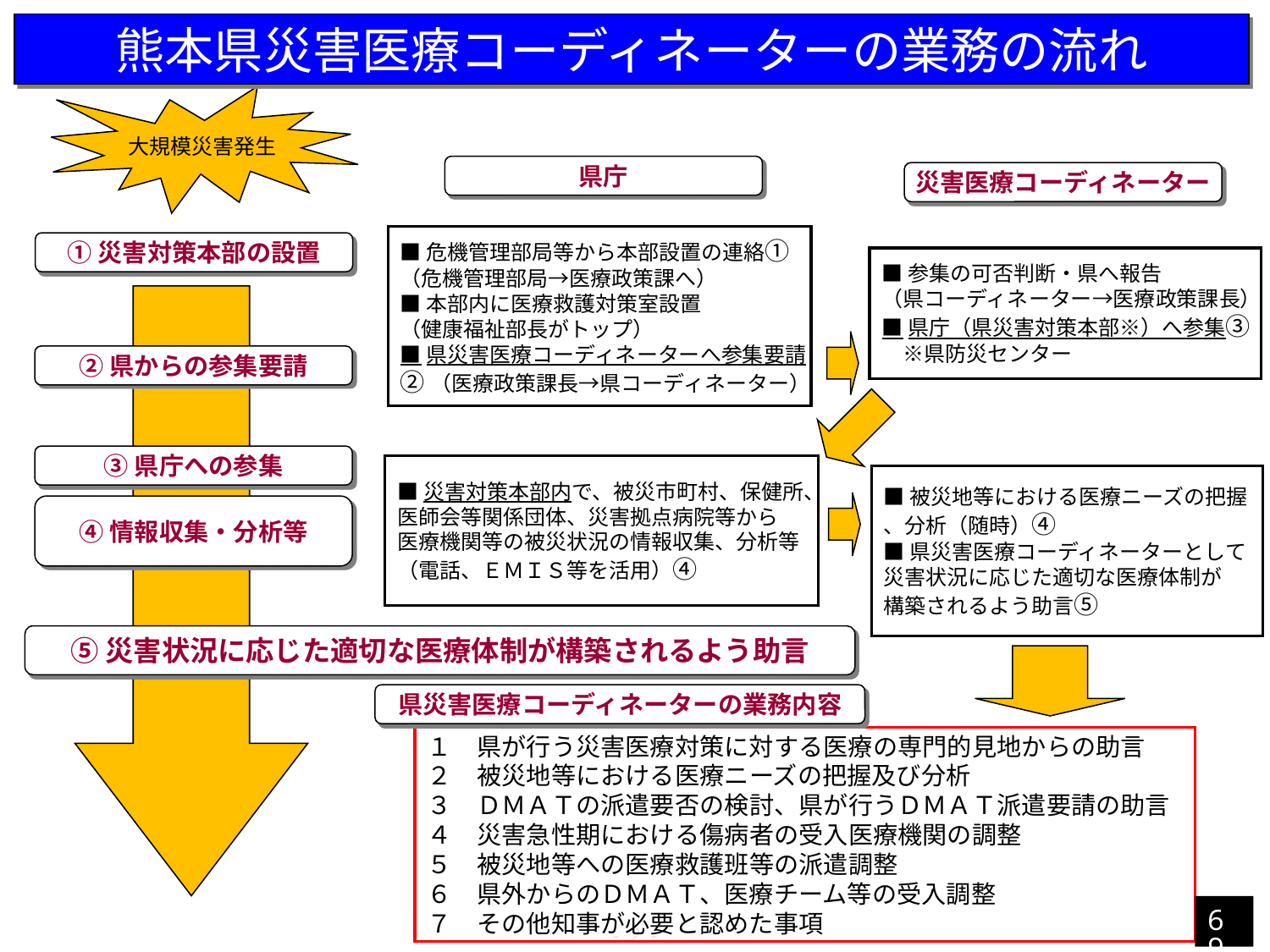

熊本県災害医療コーディネーターの業務の流れ
大規模災害発生
県庁
災害医療コーディネーター
■危機管理部局等から本部設置の連絡①
（危機管理部局→医療政策課へ）
■本部内に医療救護対策室設置
（健康福祉部長がトップ）
■県災害医療コーディネーターへ参集要請
②（医療政策課長→県コーディネーター）
①災害対策本部の設置
■参集の可否判断・県へ報告
（県コーディネーター→医療政策課長）
■県庁（県災害対策本部※）へ参集③
　※県防災センター

②県からの参集要請

③県庁への参集
■災害対策本部内で、被災市町村、保健所、
医師会等関係団体、災害拠点病院等から
医療機関等の被災状況の情報収集、分析等
（電話、ＥＭＩＳ等を活用）④
■被災地等における医療ニーズの把握
、分析（随時）④
■県災害医療コーディネーターとして
災害状況に応じた適切な医療体制が
構築されるよう助言⑤

④情報収集・分析等
⑤災害状況に応じた適切な医療体制が構築されるよう助言

県災害医療コーディネーターの業務内容
１　県が行う災害医療対策に対する医療の専門的見地からの助言
２　被災地等における医療ニーズの把握及び分析
３　ＤＭＡＴの派遣要否の検討、県が行うＤＭＡＴ派遣要請の助言
４　災害急性期における傷病者の受入医療機関の調整
５　被災地等への医療救護班等の派遣調整
６　県外からのＤＭＡＴ、医療チーム等の受入調整
７　その他知事が必要と認めた事項
69
-２-